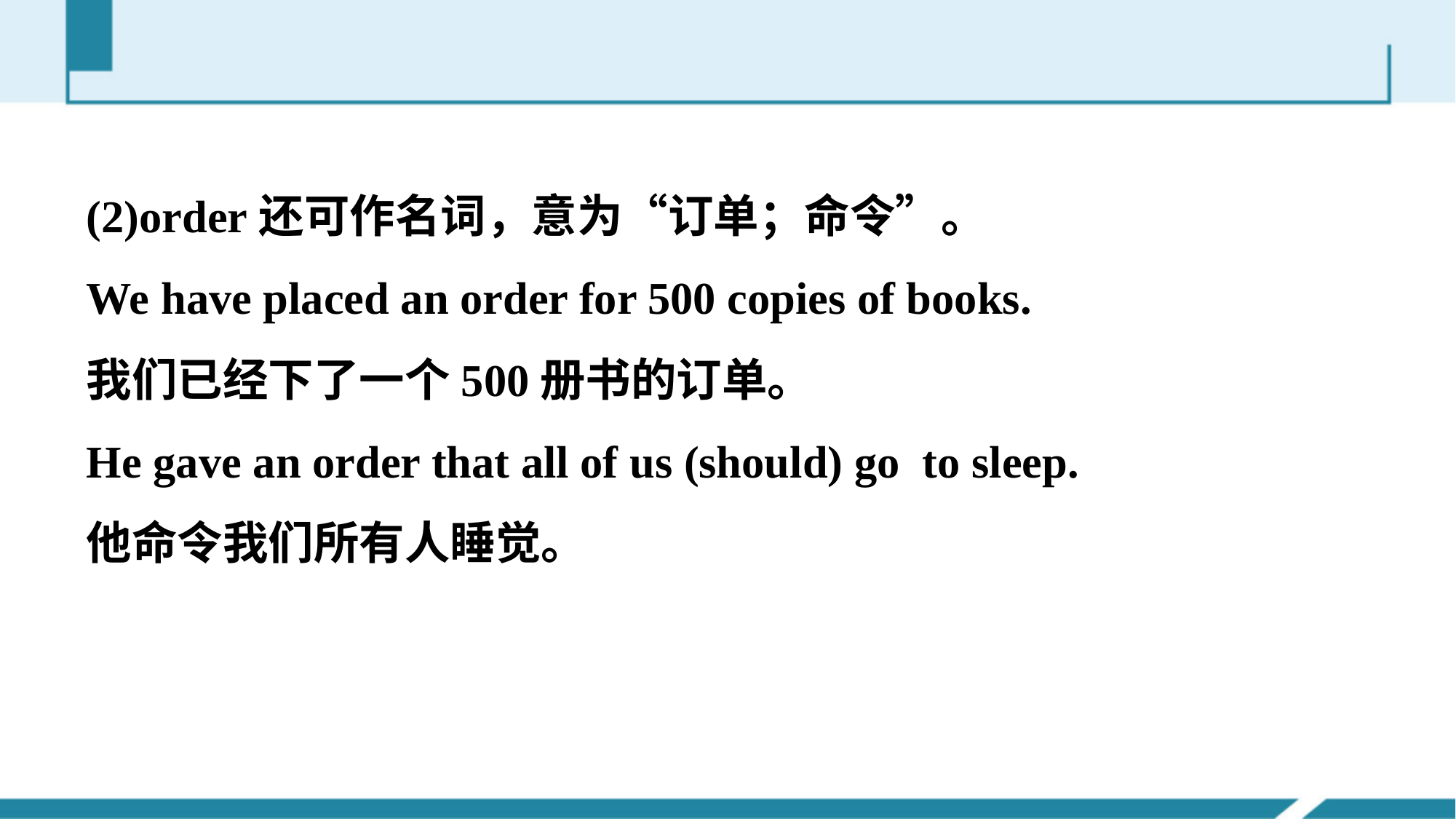

(2)order还可作名词，意为“订单；命令”。
We have placed an order for 500 copies of books.
我们已经下了一个500册书的订单。
He gave an order that all of us (should) go  to sleep.
他命令我们所有人睡觉。